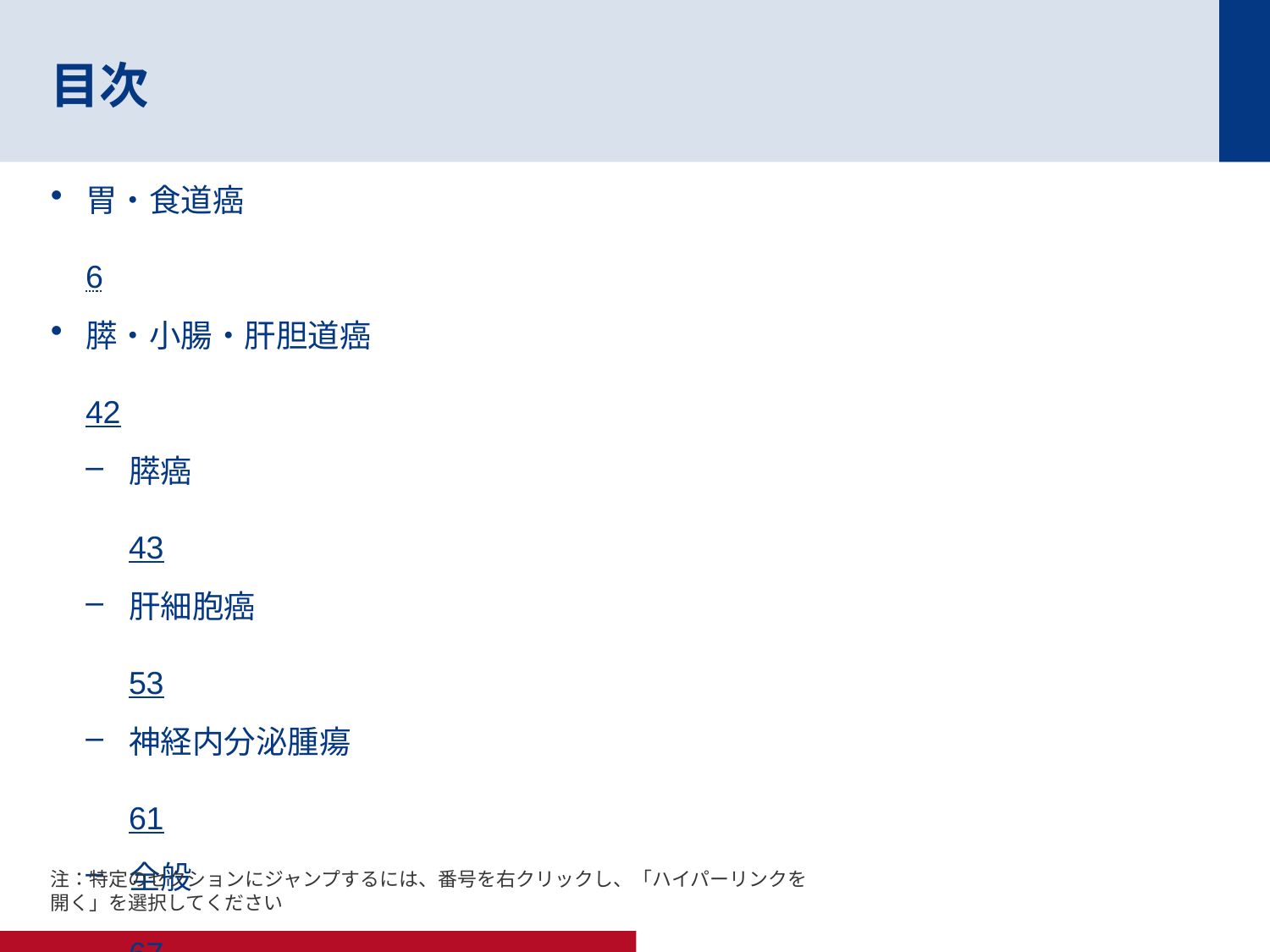

# 目次
胃・食道癌	6
膵・小腸・肝胆道癌	42
膵癌	43
肝細胞癌	53
神経内分泌腫瘍	61
全般	67
結腸・直腸・肛門癌	73
結腸直腸癌	74
直腸癌	89
注：特定のセクションにジャンプするには、番号を右クリックし、「ハイパーリンクを開く」を選択してください